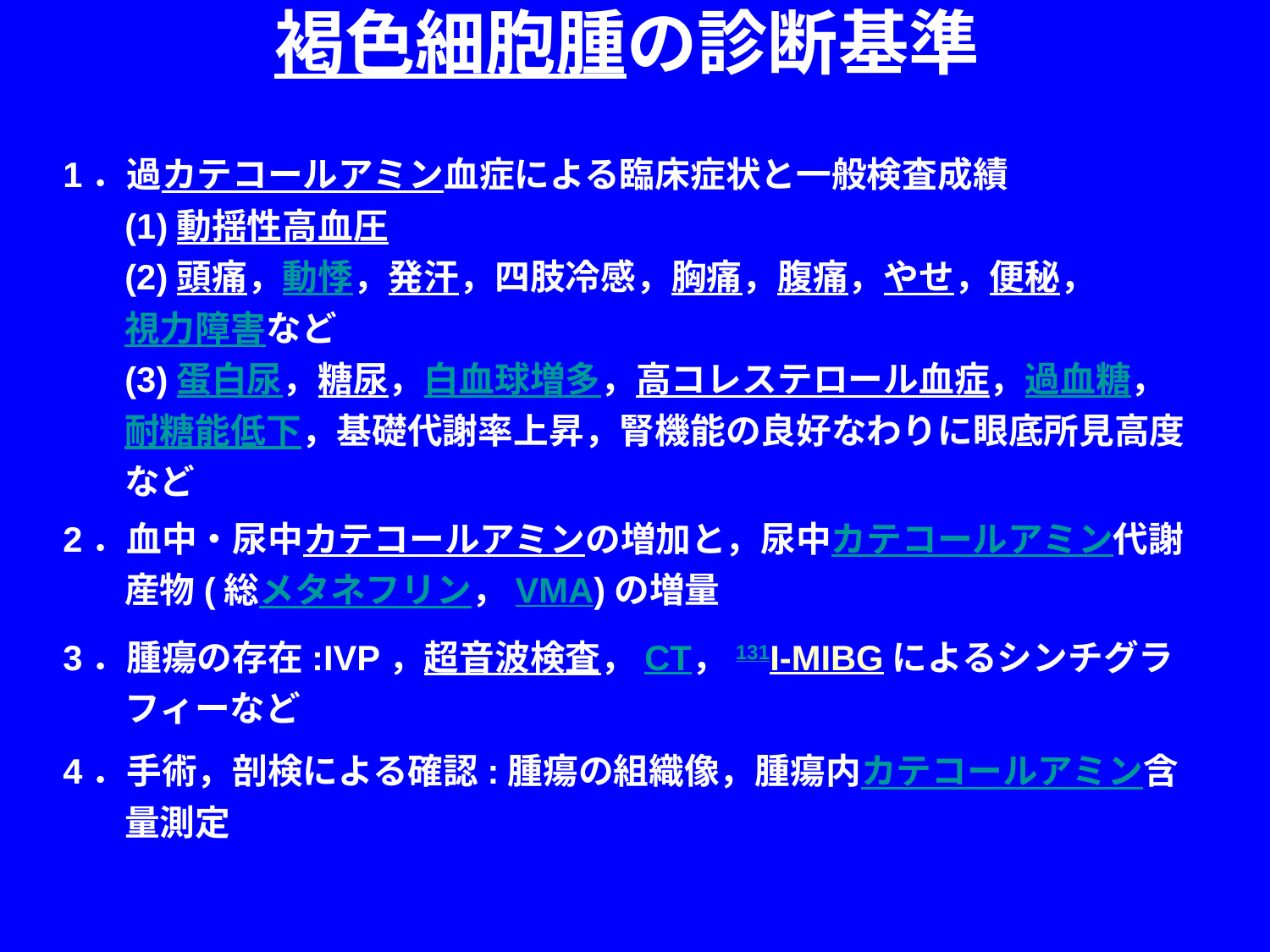

褐色細胞腫の診断基準
1．過カテコールアミン血症による臨床症状と一般検査成績
(1)動揺性高血圧
(2)頭痛，動悸，発汗，四肢冷感，胸痛，腹痛，やせ，便秘，視力障害など
(3)蛋白尿，糖尿，白血球増多，高コレステロール血症，過血糖，耐糖能低下，基礎代謝率上昇，腎機能の良好なわりに眼底所見高度など
2．血中・尿中カテコールアミンの増加と，尿中カテコールアミン代謝産物(総メタネフリン，VMA)の増量
3．腫瘍の存在:IVP，超音波検査，CT，131I-MIBGによるシンチグラフィーなど
4．手術，剖検による確認:腫瘍の組織像，腫瘍内カテコールアミン含量測定

KAWASAKI MEDICAL SCHOOL